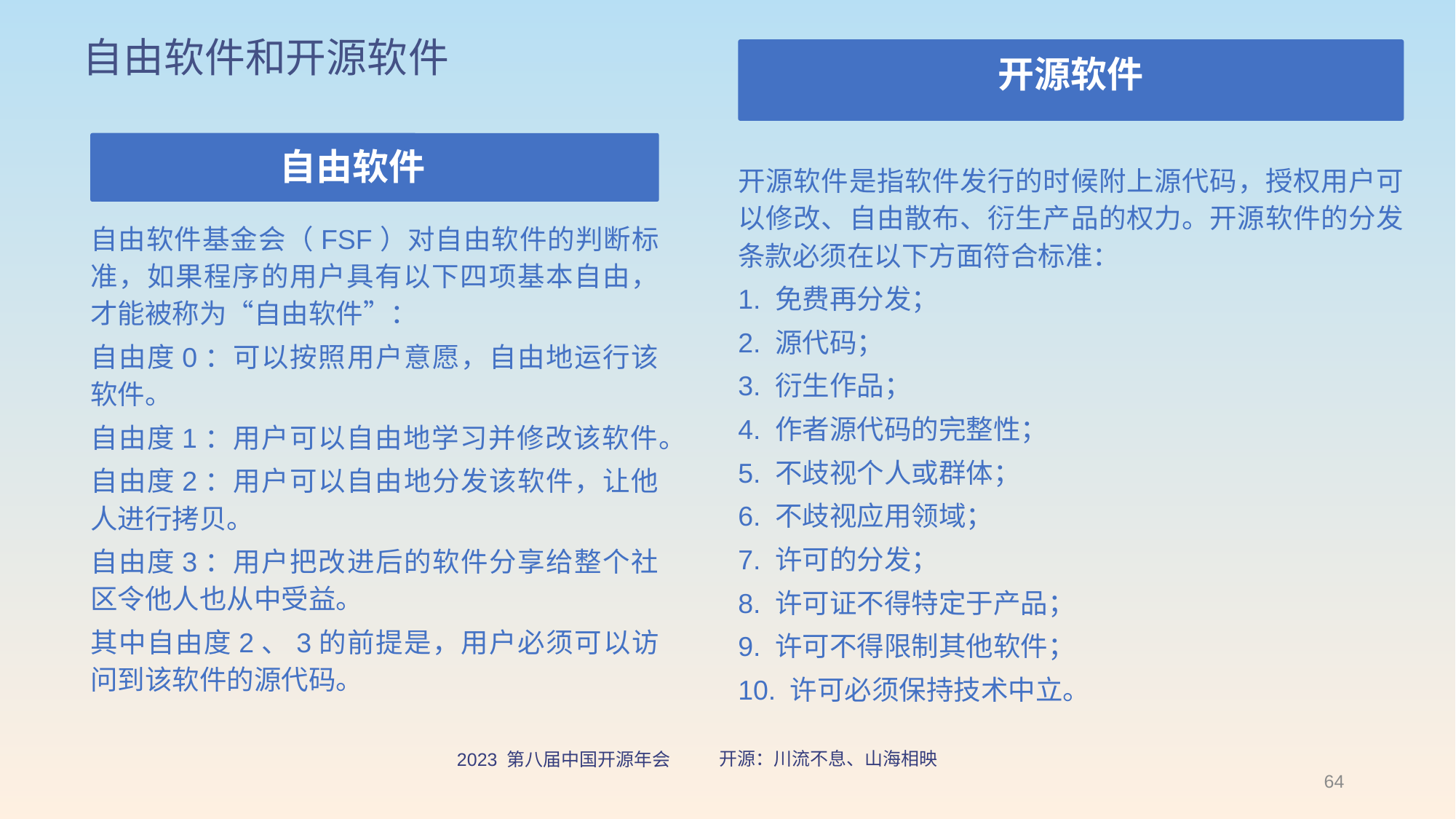

# 自由软件和开源软件

开源软件
开源软件是指软件发行的时候附上源代码，授权用户可以修改、自由散布、衍生产品的权力。开源软件的分发条款必须在以下方面符合标准：
1. 免费再分发；
2. 源代码；
3. 衍生作品；
4. 作者源代码的完整性；
5. 不歧视个人或群体；
6. 不歧视应用领域；
7. 许可的分发；
8. 许可证不得特定于产品；
9. 许可不得限制其他软件；
10. 许可必须保持技术中立。

自由软件
自由软件基金会（FSF）对自由软件的判断标准，如果程序的用户具有以下四项基本自由，才能被称为“自由软件”：
自由度0：可以按照用户意愿，自由地运行该软件。
自由度1：用户可以自由地学习并修改该软件。
自由度2：用户可以自由地分发该软件，让他人进行拷贝。
自由度3：用户把改进后的软件分享给整个社区令他人也从中受益。
其中自由度2、3的前提是，用户必须可以访问到该软件的源代码。
64